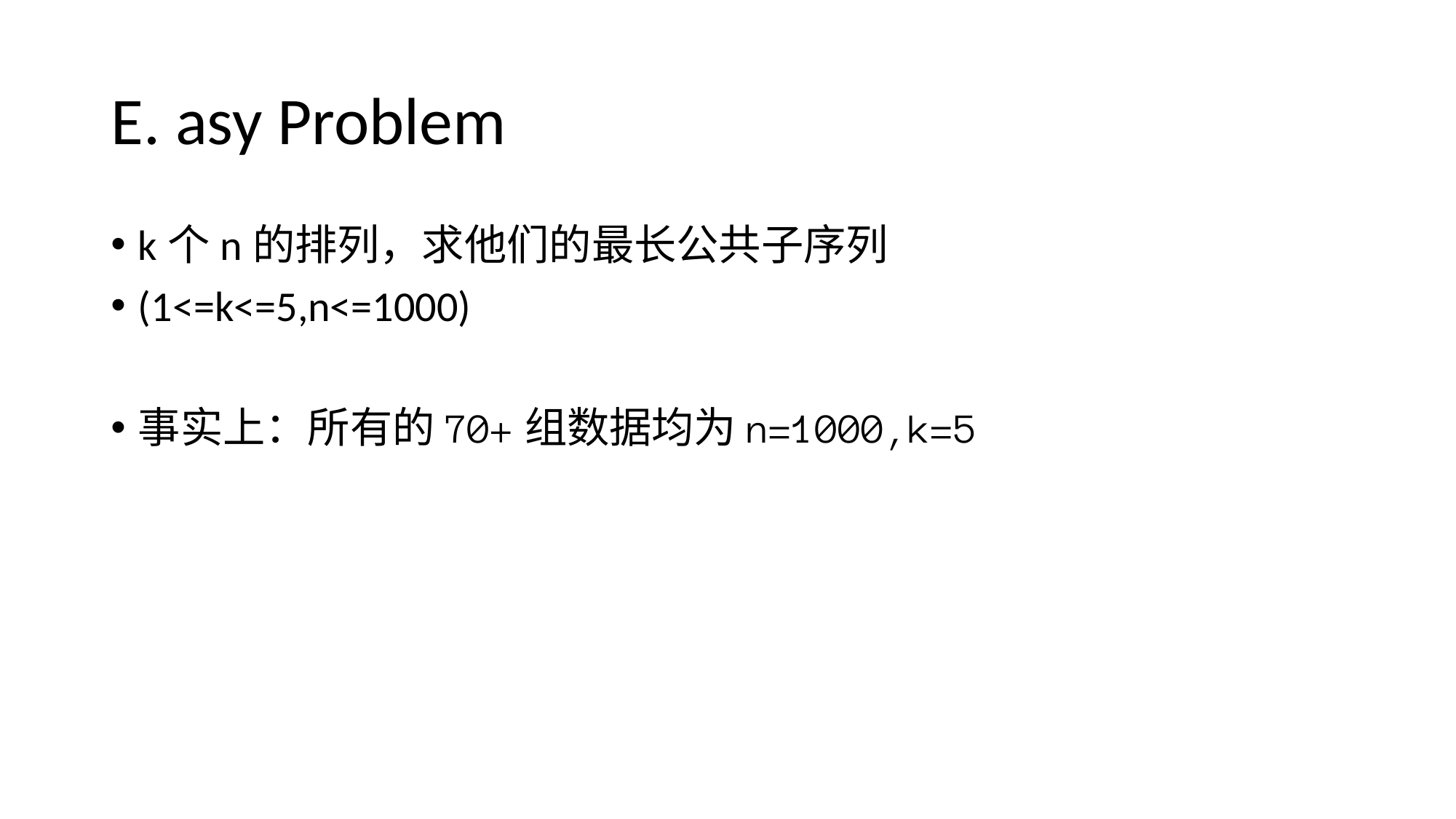

# E. asy Problem
k个n的排列，求他们的最长公共子序列
(1<=k<=5,n<=1000)

事实上：所有的70+组数据均为n=1000,k=5